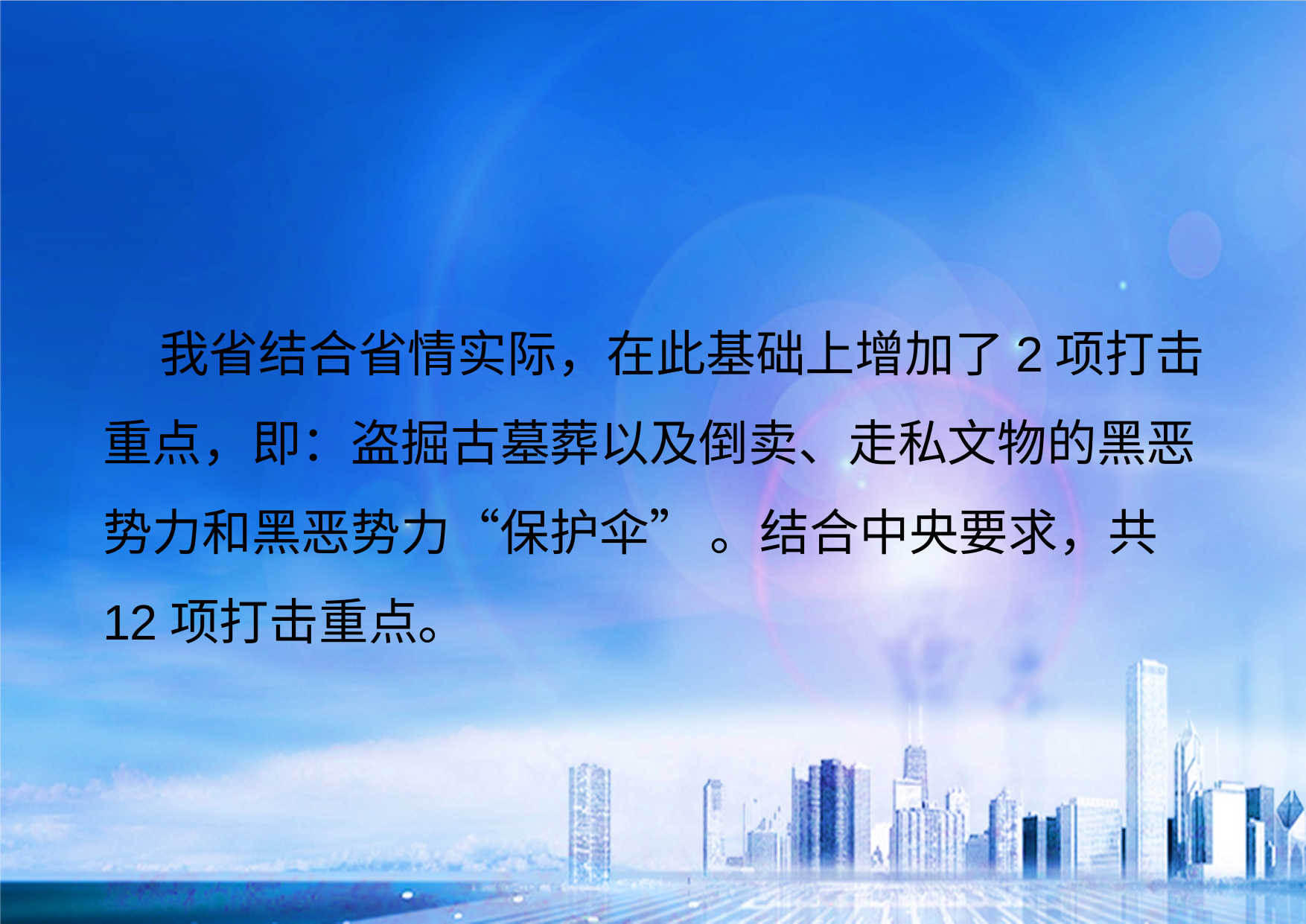

# 我省结合省情实际，在此基础上增加了2项打击重点，即：盗掘古墓葬以及倒卖、走私文物的黑恶势力和黑恶势力“保护伞” 。结合中央要求，共12项打击重点。